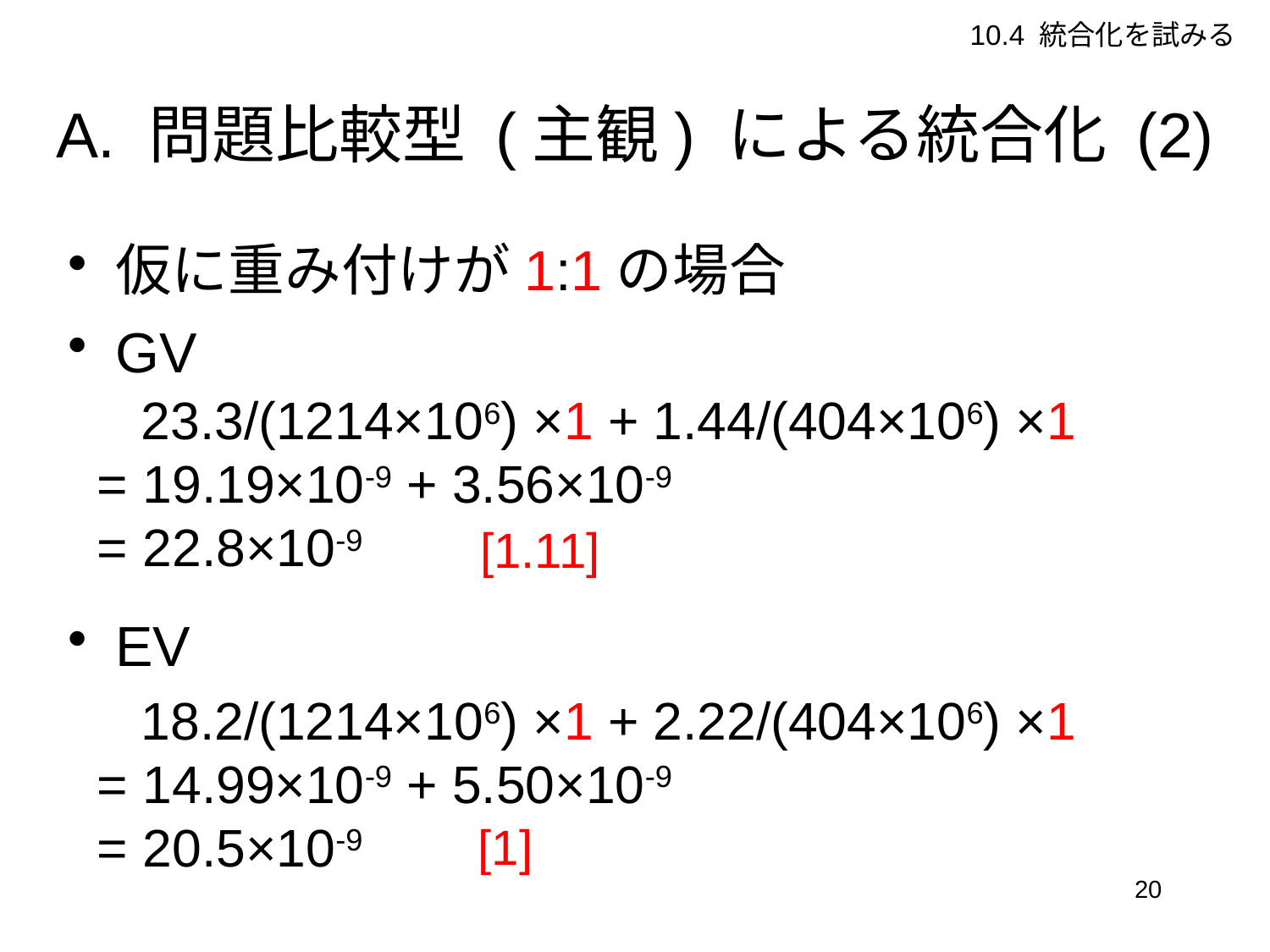

10.4 統合化を試みる
# A. 問題比較型 (主観) による統合化 (2)
仮に重み付けが1:1の場合
GV
EV

   23.3/(1214×106) ×1 + 1.44/(404×106) ×1
= 19.19×10-9 + 3.56×10-9
= 22.8×10-9
[1.11]
[1]
   18.2/(1214×106) ×1 + 2.22/(404×106) ×1
= 14.99×10-9 + 5.50×10-9
= 20.5×10-9
20